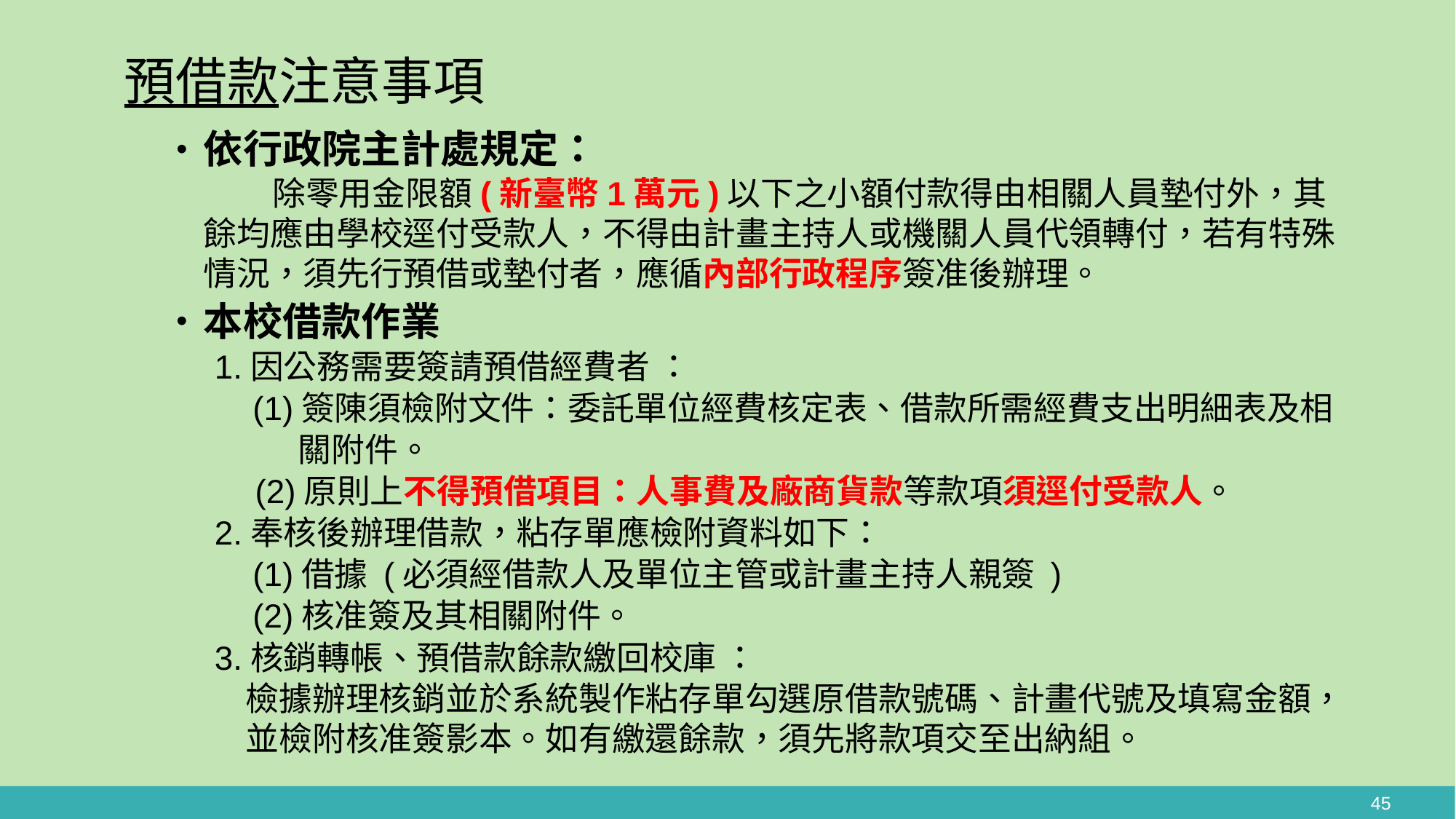

# 預借款注意事項
依行政院主計處規定：
        除零用金限額(新臺幣1萬元)以下之小額付款得由相關人員墊付外，其餘均應由學校逕付受款人，不得由計畫主持人或機關人員代領轉付，若有特殊情況，須先行預借或墊付者，應循內部行政程序簽准後辦理。
本校借款作業
1.因公務需要簽請預借經費者 ：
(1)簽陳須檢附文件：委託單位經費核定表、借款所需經費支出明細表及相
     關附件。
 (2)原則上不得預借項目：人事費及廠商貨款等款項須逕付受款人。
2.奉核後辦理借款，粘存單應檢附資料如下：
(1)借據 (必須經借款人及單位主管或計畫主持人親簽 )
(2)核准簽及其相關附件。
3.核銷轉帳、預借款餘款繳回校庫 ：
檢據辦理核銷並於系統製作粘存單勾選原借款號碼、計畫代號及填寫金額，並檢附核准簽影本。如有繳還餘款，須先將款項交至出納組。
45